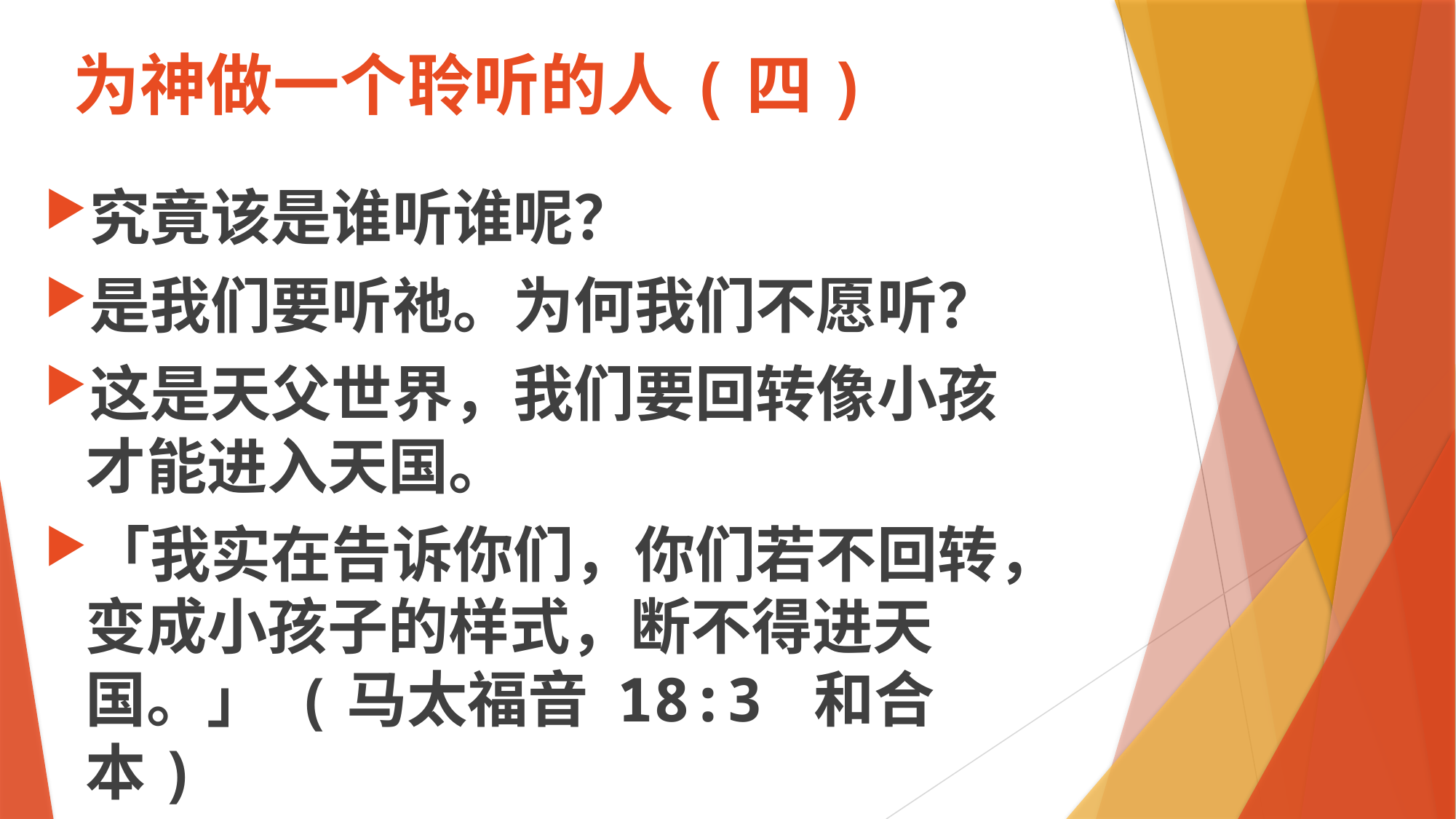

# 为神做一个聆听的人(四)
究竟该是谁听谁呢？
是我们要听祂。为何我们不愿听？
这是天父世界，我们要回转像小孩才能进入天国。
「我实在告诉你们，你们若不回转，变成小孩子的样式，断不得进天国。」 (马太福音 18:3 和合本)